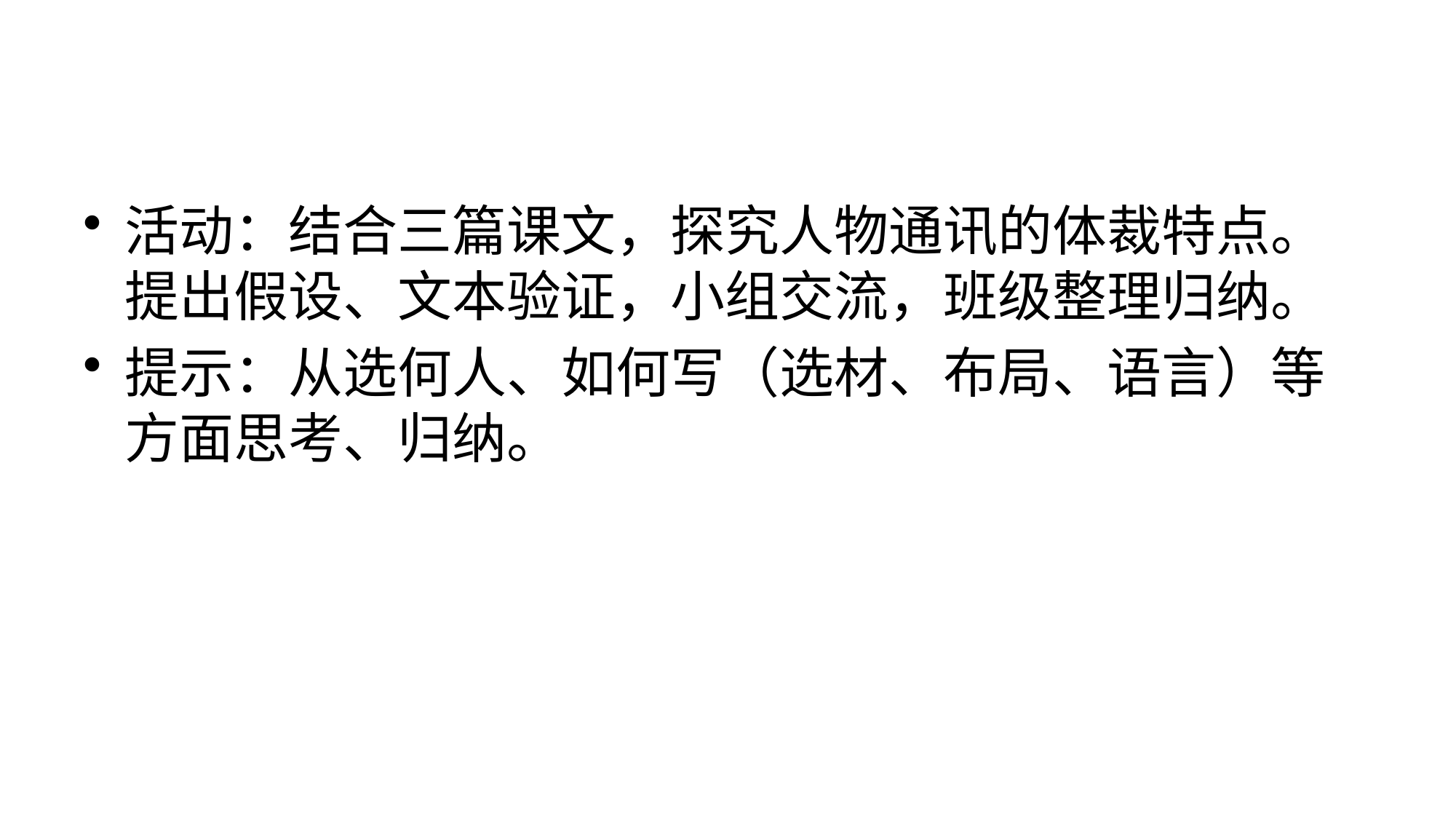

#
活动：结合三篇课文，探究人物通讯的体裁特点。提出假设、文本验证，小组交流，班级整理归纳。
提示：从选何人、如何写（选材、布局、语言）等方面思考、归纳。